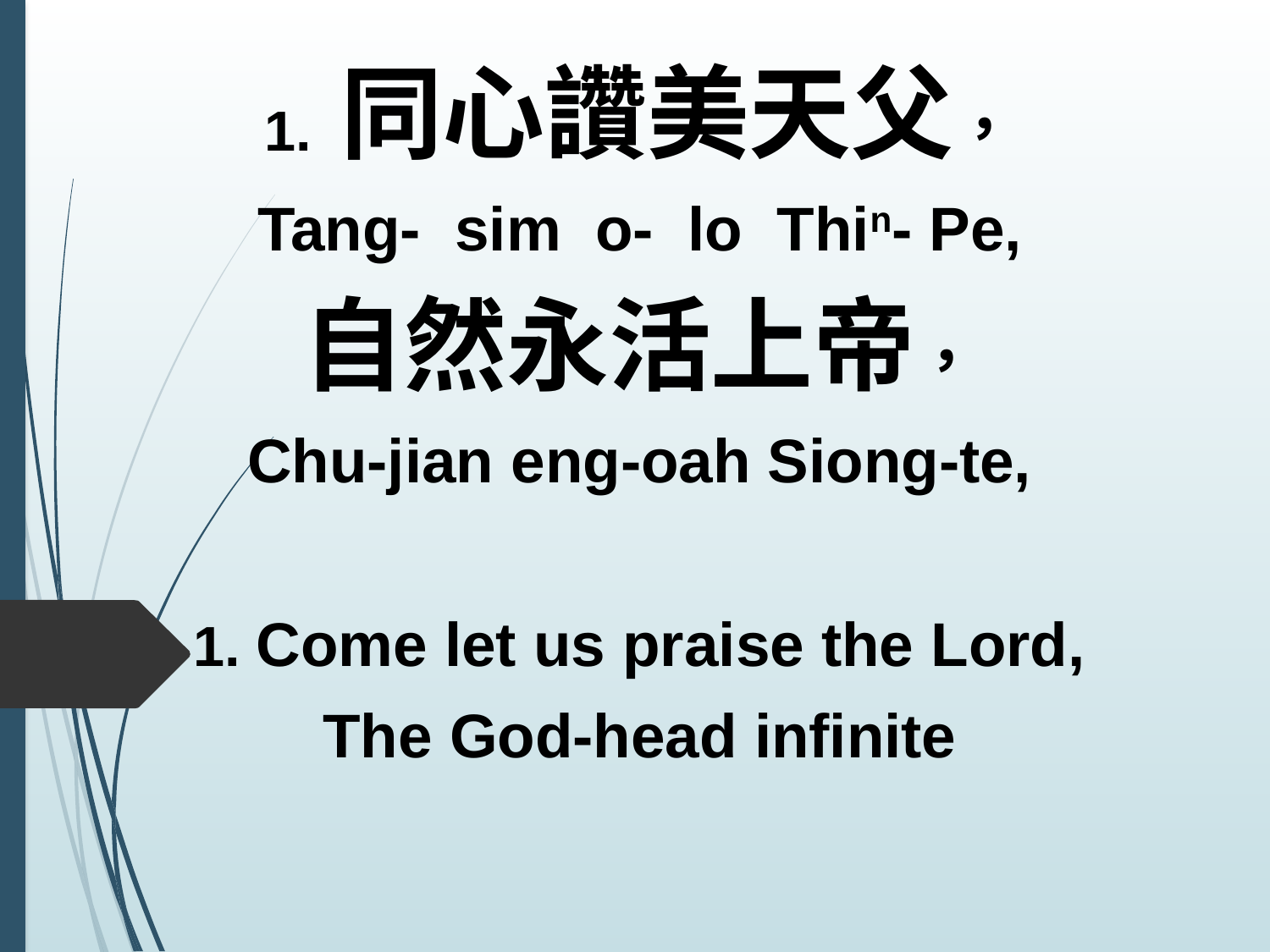

1. 同心讚美天父，
Tang-  sim  o-  lo  Thin- Pe,
自然永活上帝，
Chu-jian eng-oah Siong-te,

1. Come let us praise the Lord,
The God-head infinite